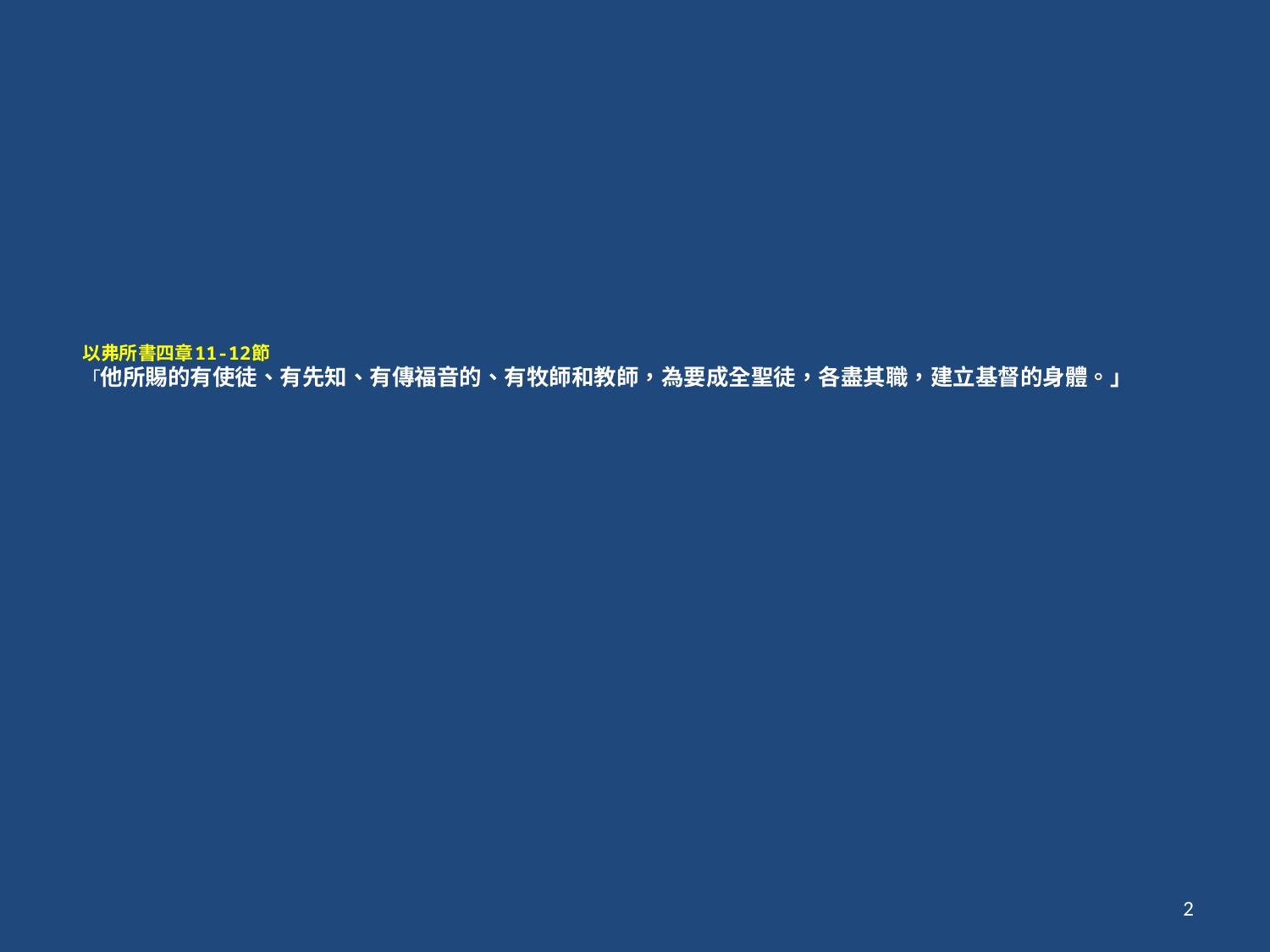

# 以弗所書四章11-12節 「他所賜的有使徒、有先知、有傳福音的、有牧師和教師，為要成全聖徒，各盡其職，建立基督的身體。」

2